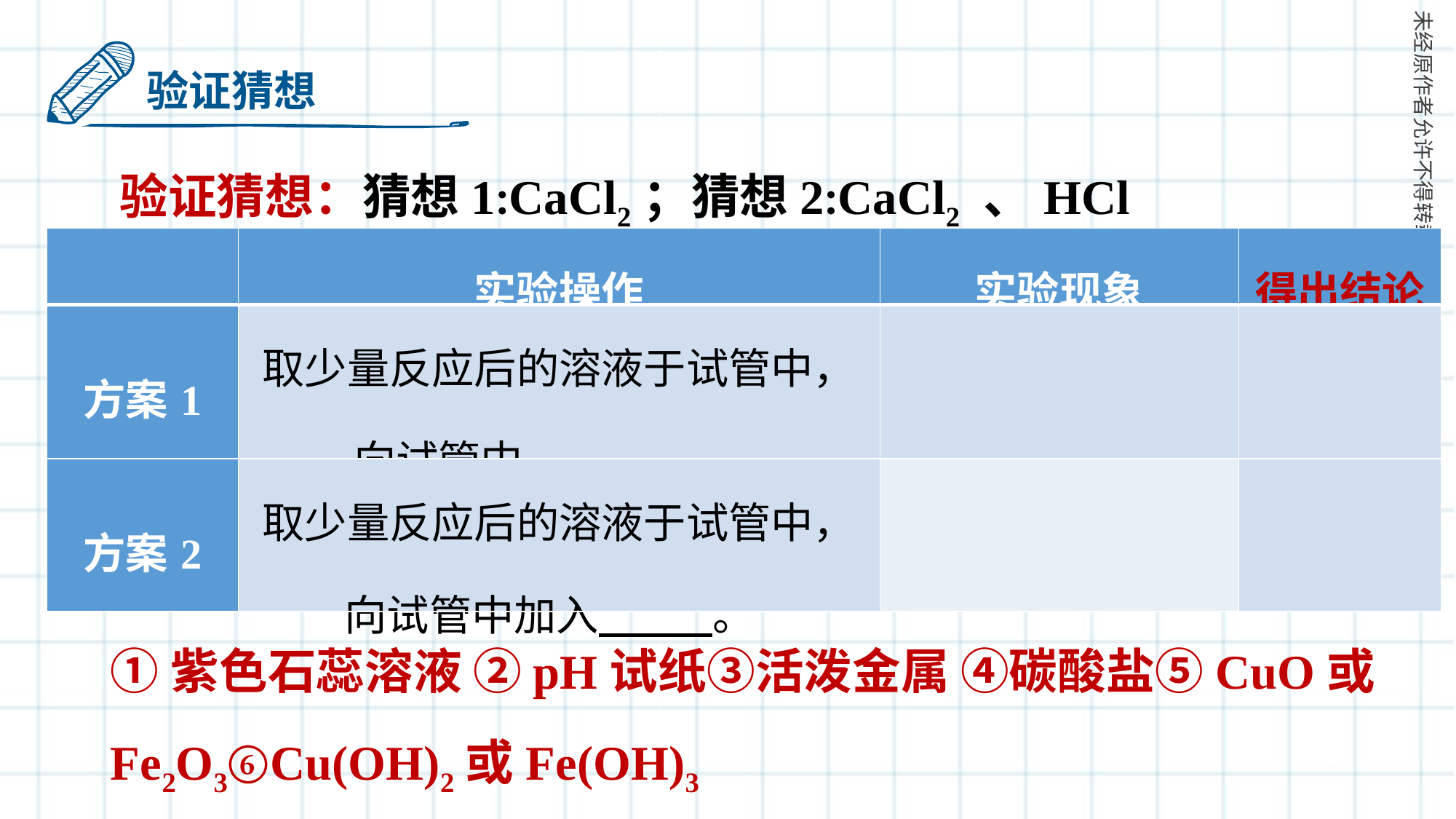

验证猜想

验证猜想：猜想1:CaCl2；猜想2:CaCl2 、HCl

|  | 实验操作 | 实验现象 | 得出结论 |
| --- | --- | --- | --- |
| 方案1 | 取少量反应后的溶液于试管中，向试管中 。 |  |  |
| 方案2 | 取少量反应后的溶液于试管中，向试管中加入 。 |  |  |
①紫色石蕊溶液 ②pH试纸③活泼金属 ④碳酸盐⑤CuO或Fe2O3⑥Cu(OH)2或Fe(OH)3